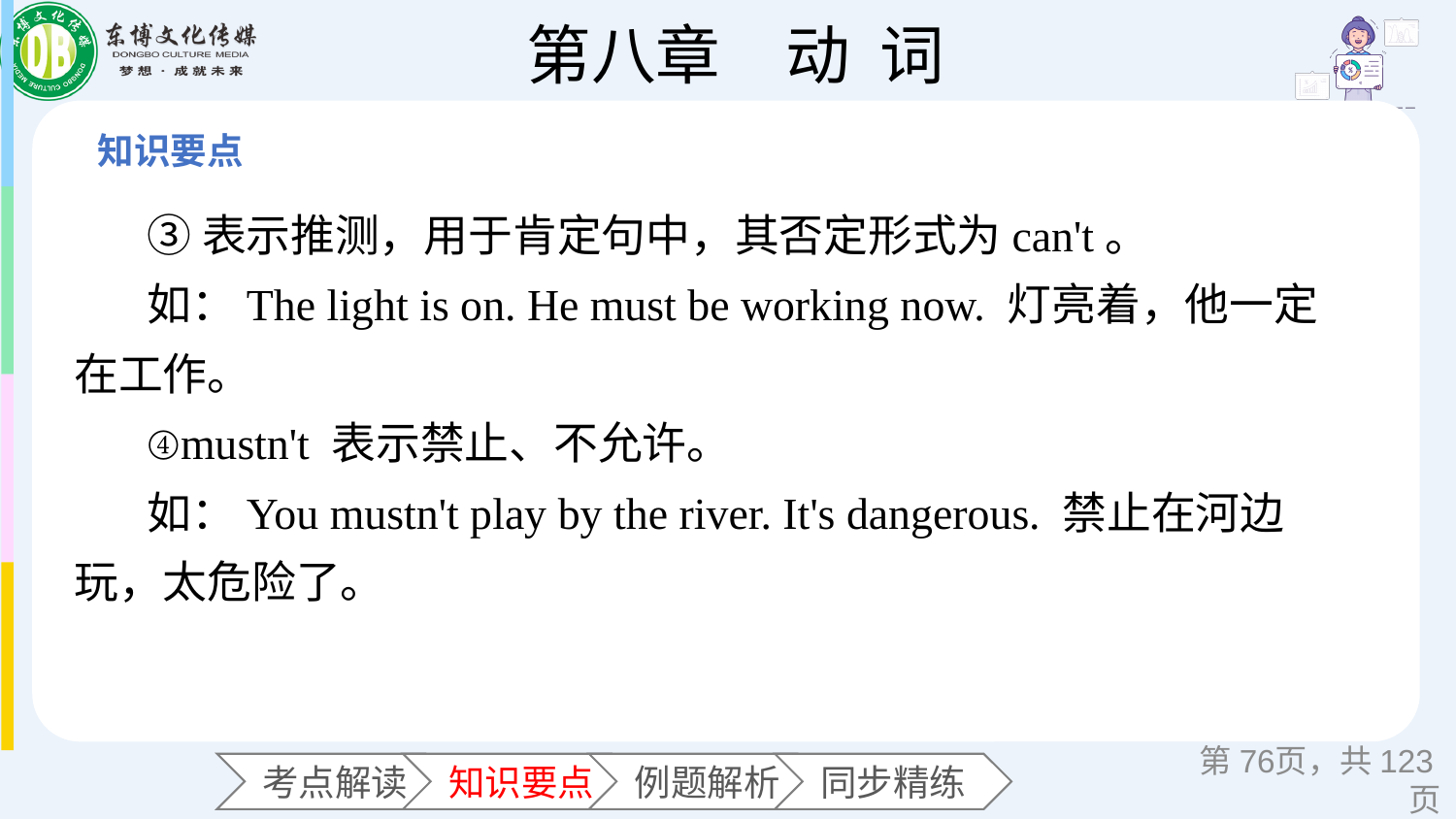

③表示推测，用于肯定句中，其否定形式为can't。
如：The light is on. He must be working now. 灯亮着，他一定在工作。
④mustn't 表示禁止、不允许。
如：You mustn't play by the river. It's dangerous. 禁止在河边玩，太危险了。
第76页，共123页